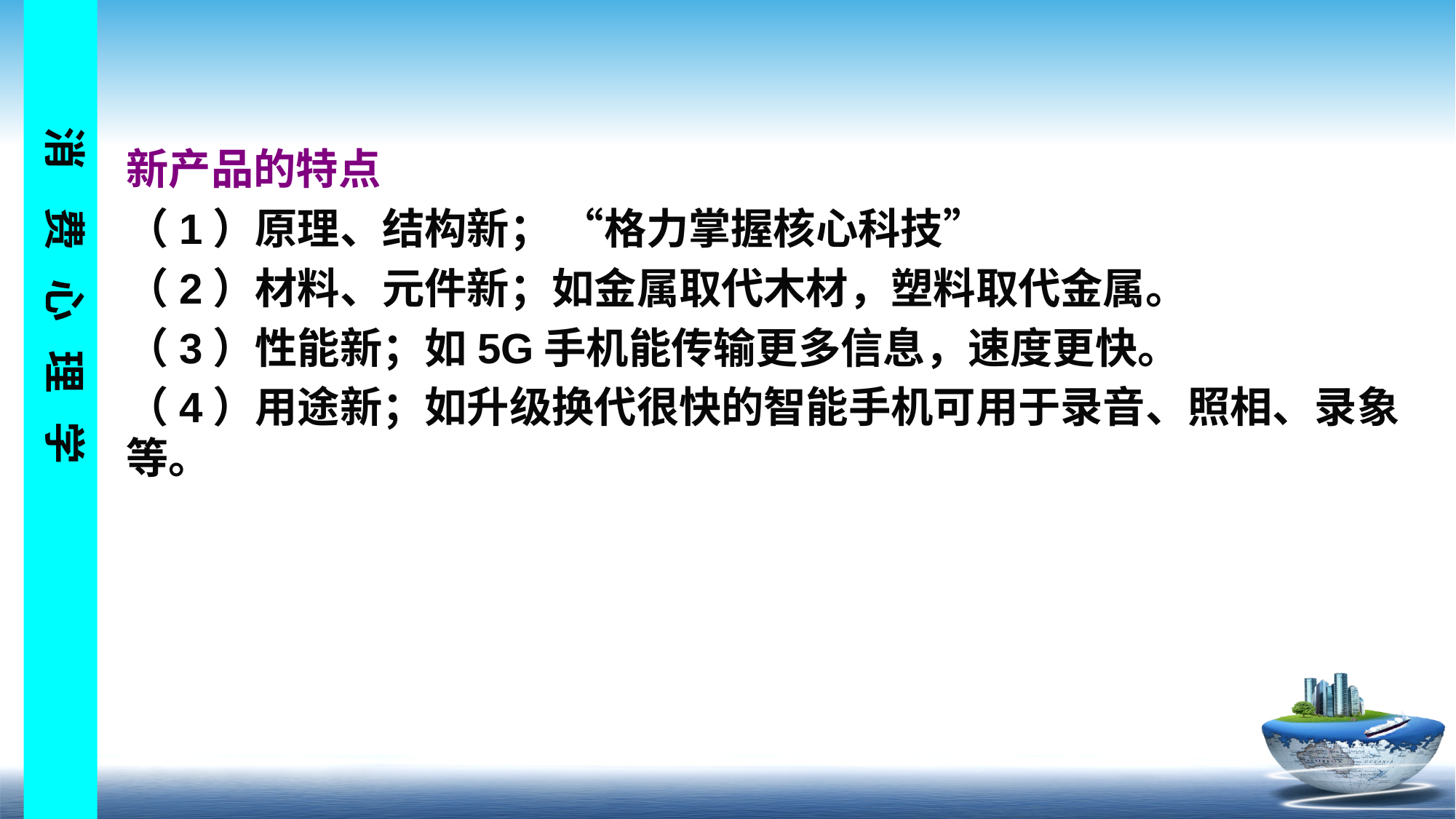

新产品的特点
（1）原理、结构新； “格力掌握核心科技”
（2）材料、元件新；如金属取代木材，塑料取代金属。
（3）性能新；如5G手机能传输更多信息，速度更快。
（4）用途新；如升级换代很快的智能手机可用于录音、照相、录象等。